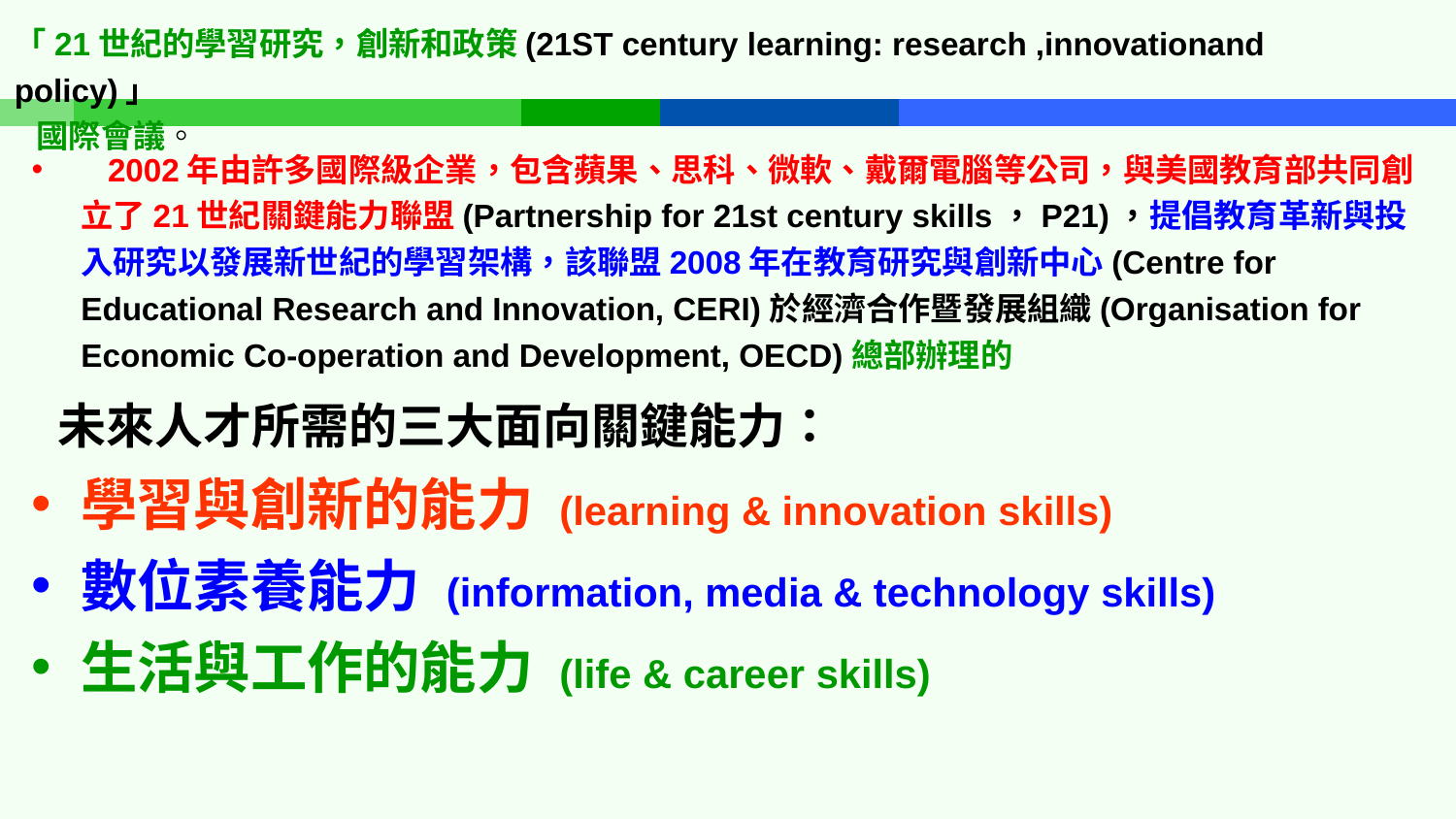

「21世紀的學習研究，創新和政策(21ST century learning: research ,innovationand policy)」
  國際會議◦
   2002年由許多國際級企業，包含蘋果、思科、微軟、戴爾電腦等公司，與美國教育部共同創立了21世紀關鍵能力聯盟(Partnership for 21st century skills，P21)，提倡教育革新與投入研究以發展新世紀的學習架構，該聯盟2008年在教育研究與創新中心(Centre for Educational Research and Innovation, CERI)於經濟合作暨發展組織(Organisation for Economic Co-operation and Development, OECD)總部辦理的
 未來人才所需的三大面向關鍵能力：
學習與創新的能力 (learning & innovation skills)
數位素養能力 (information, media & technology skills)
生活與工作的能力 (life & career skills)